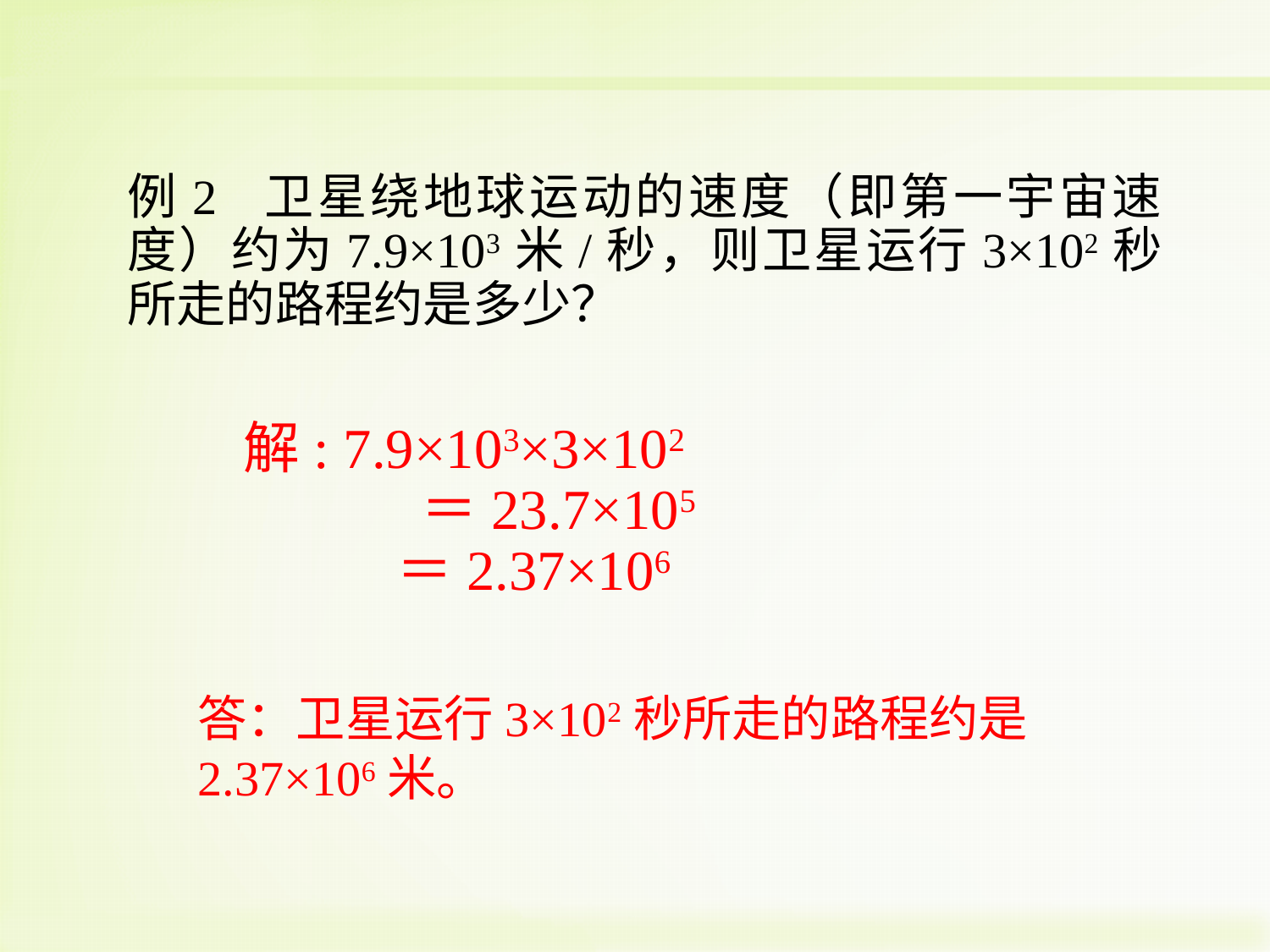

例2  卫星绕地球运动的速度（即第一宇宙速度）约为7.9×103米/秒，则卫星运行3×102秒所走的路程约是多少？
 解: 7.9×103×3×102
               ＝23.7×105
                       ＝2.37×106
答：卫星运行3×102秒所走的路程约是  2.37×106米。